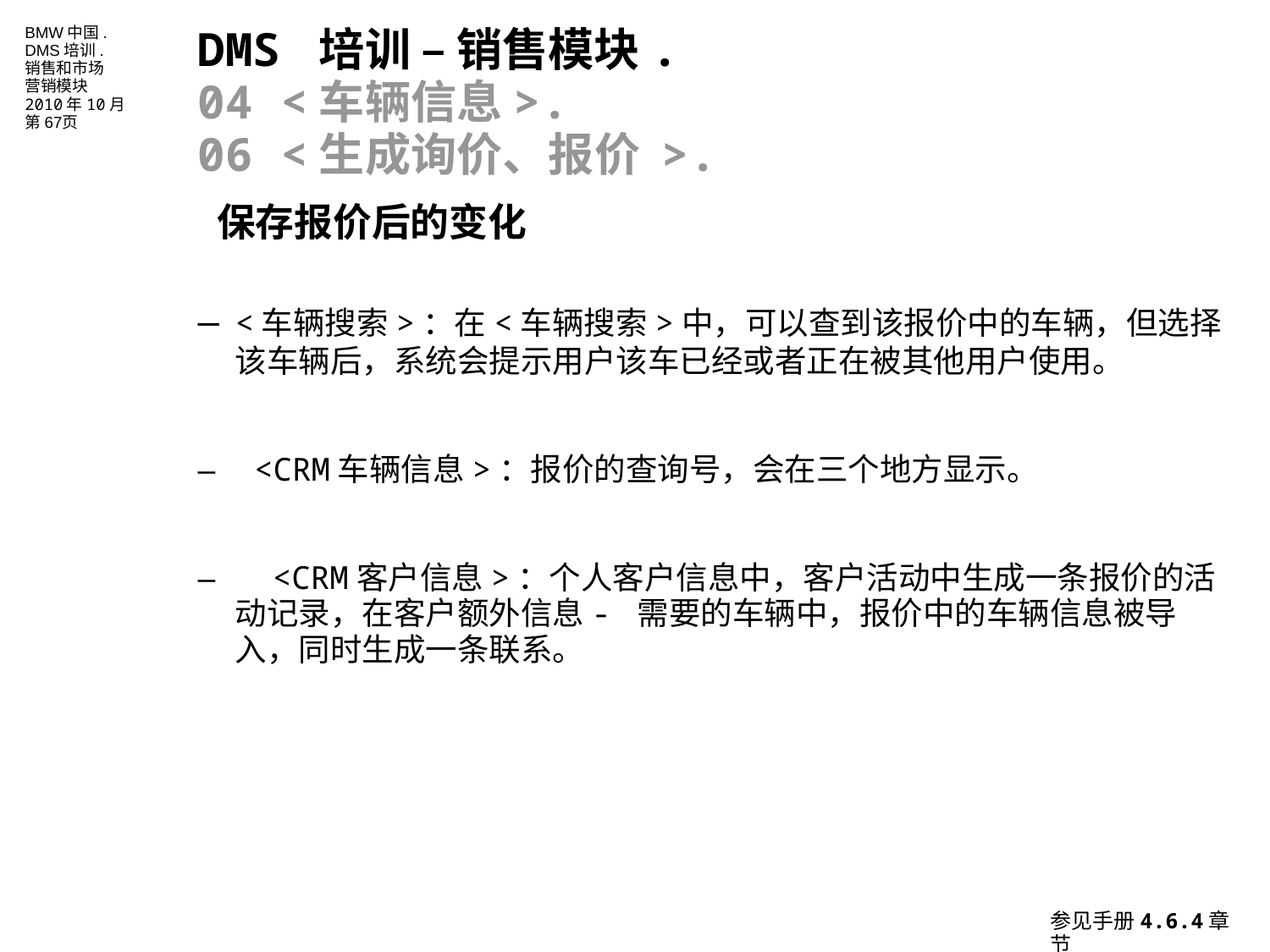

DMS 培训 – 销售模块.
04 <车辆信息>.
06 <生成询价、报价 >.
保存报价后的变化
–	<车辆搜索>：在<车辆搜索>中，可以查到该报价中的车辆，但选择该车辆后，系统会提示用户该车已经或者正在被其他用户使用。

–	 <CRM车辆信息>：报价的查询号，会在三个地方显示。

–   <CRM客户信息>：个人客户信息中，客户活动中生成一条报价的活动记录，在客户额外信息- 需要的车辆中，报价中的车辆信息被导入，同时生成一条联系。

参见手册4.6.4章节